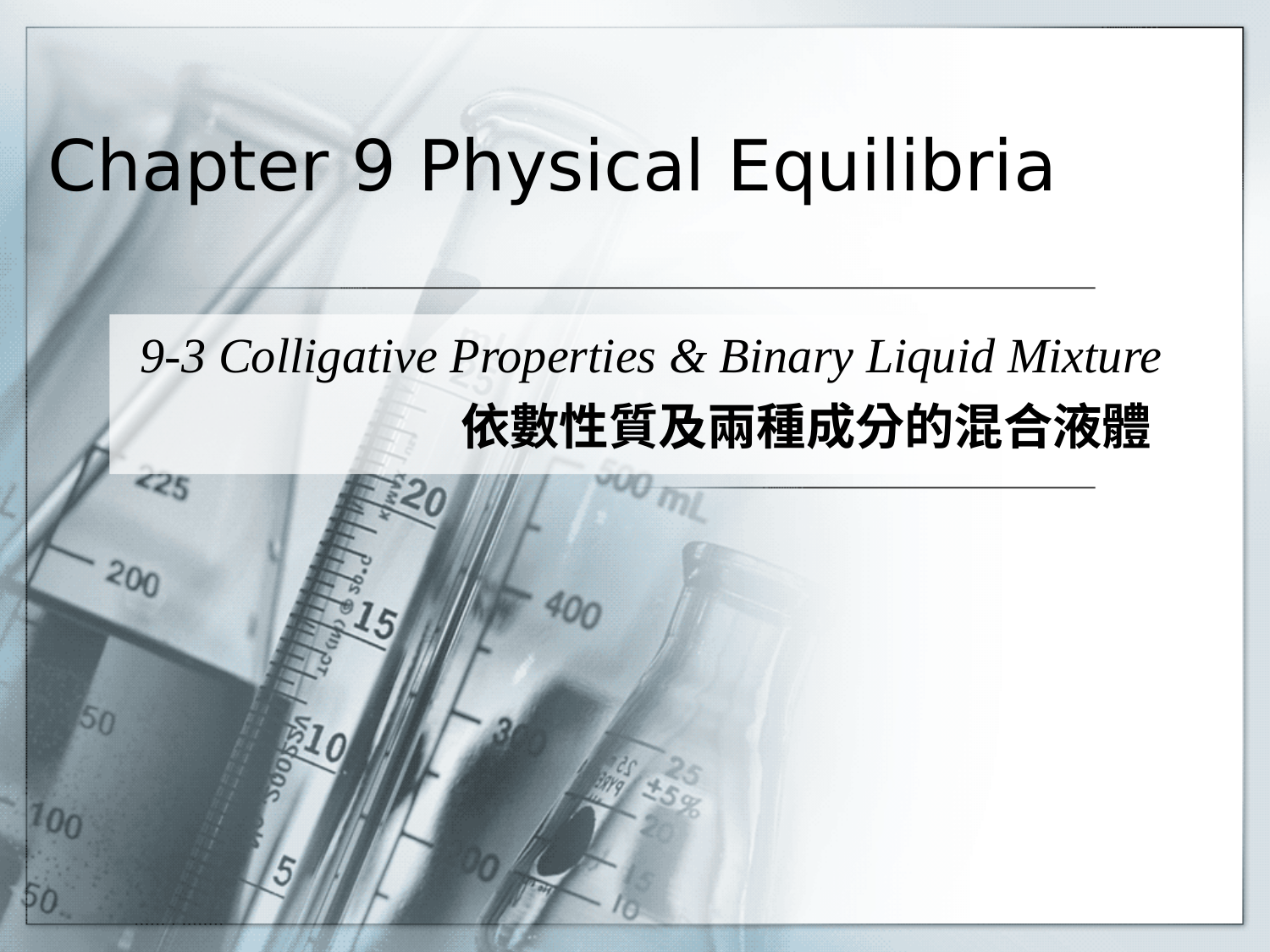

# Chapter 9 Physical Equilibria
9-3 Colligative Properties & Binary Liquid Mixture
依數性質及兩種成分的混合液體